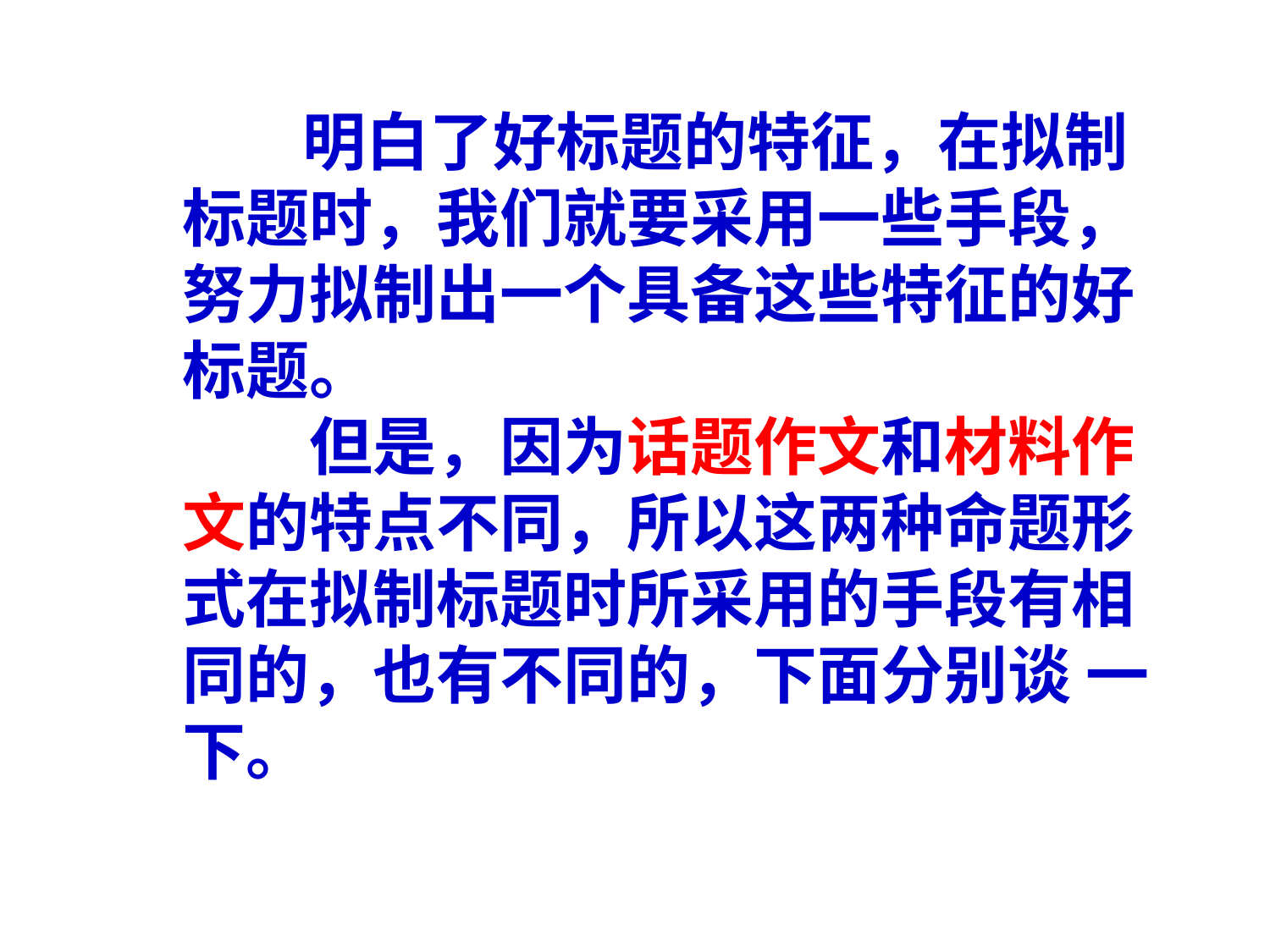

明白了好标题的特征，在拟制标题时，我们就要采用一些手段，努力拟制出一个具备这些特征的好标题。
　　但是，因为话题作文和材料作文的特点不同，所以这两种命题形式在拟制标题时所采用的手段有相同的，也有不同的，下面分别谈 一下。